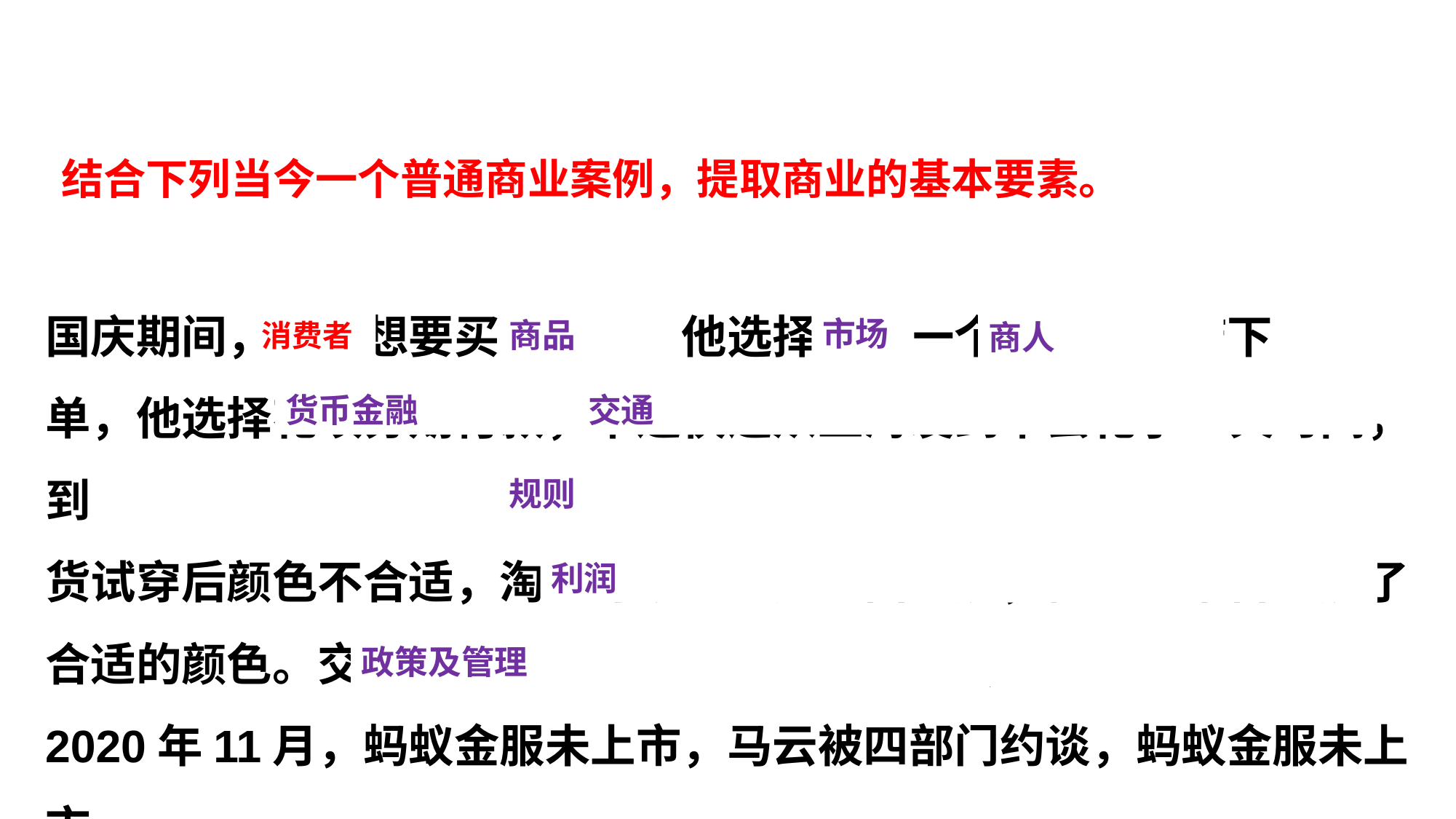

结合下列当今一个普通商业案例，提取商业的基本要素。
国庆期间，小王想要买篮球鞋，他选择淘宝一个鸿星尔克店下
单，他选择花呗分期付款，申通快递从上海发到单县花了2天时间， 到
货试穿后颜色不合适，淘宝可以七天无理由退换，他通过平台又换了
合适的颜色。交易成功后鸿星尔克店盈利50元，淘宝网回扣5元。
2020年11月，蚂蚁金服未上市，马云被四部门约谈，蚂蚁金服未上市。
市场
商品
消费者
商人
货币金融
交通
规则
利润
政策及管理